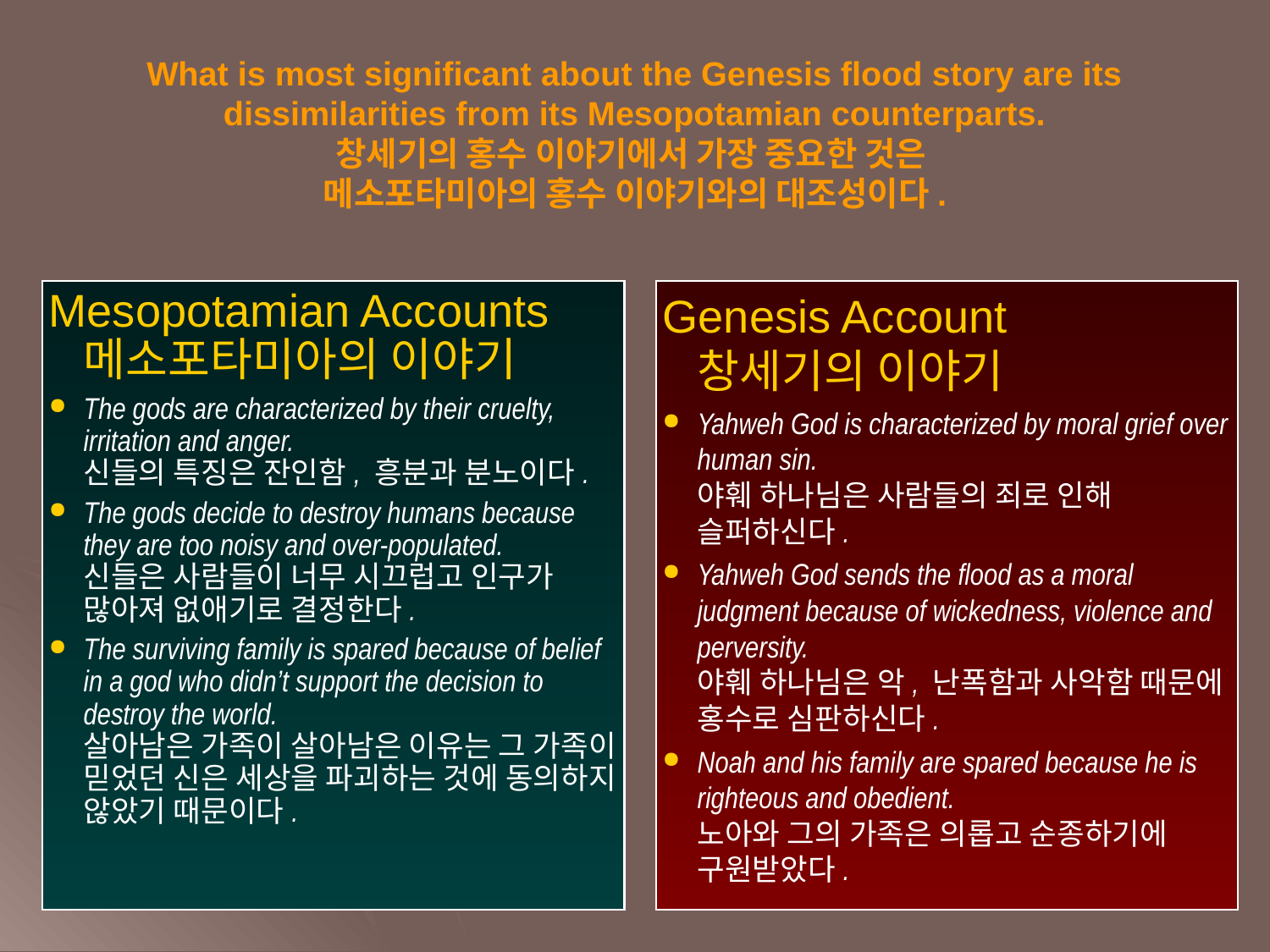

What is most significant about the Genesis flood story are its dissimilarities from its Mesopotamian counterparts.
창세기의 홍수 이야기에서 가장 중요한 것은
메소포타미아의 홍수 이야기와의 대조성이다.
Mesopotamian Accounts
메소포타미아의 이야기
The gods are characterized by their cruelty, irritation and anger.
신들의 특징은 잔인함, 흥분과 분노이다.
The gods decide to destroy humans because they are too noisy and over-populated.
신들은 사람들이 너무 시끄럽고 인구가 많아져 없애기로 결정한다.
The surviving family is spared because of belief in a god who didn’t support the decision to destroy the world.
살아남은 가족이 살아남은 이유는 그 가족이 믿었던 신은 세상을 파괴하는 것에 동의하지 않았기 때문이다.
Genesis Account
창세기의 이야기
Yahweh God is characterized by moral grief over human sin.
야훼 하나님은 사람들의 죄로 인해 슬퍼하신다.
Yahweh God sends the flood as a moral judgment because of wickedness, violence and perversity.
야훼 하나님은 악, 난폭함과 사악함 때문에 홍수로 심판하신다.
Noah and his family are spared because he is righteous and obedient.
노아와 그의 가족은 의롭고 순종하기에 구원받았다.